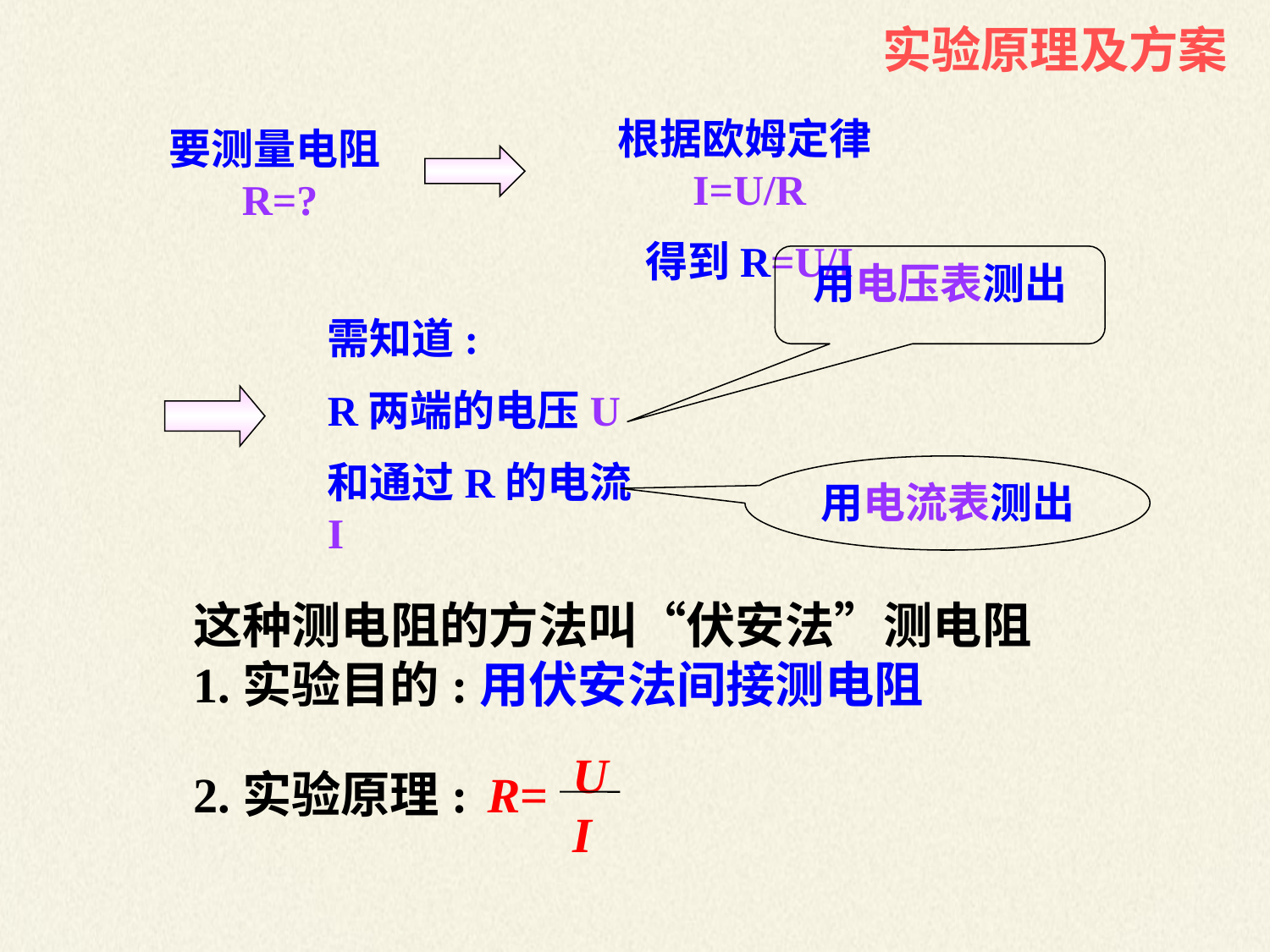

实验原理及方案
根据欧姆定律I=U/R
得到R=U/I
要测量电阻R=?

用电压表测出
需知道:
R两端的电压U
和通过R的电流I

用电流表测出

这种测电阻的方法叫“伏安法”测电阻
1.实验目的:用伏安法间接测电阻

2.实验原理:

U
I
R=